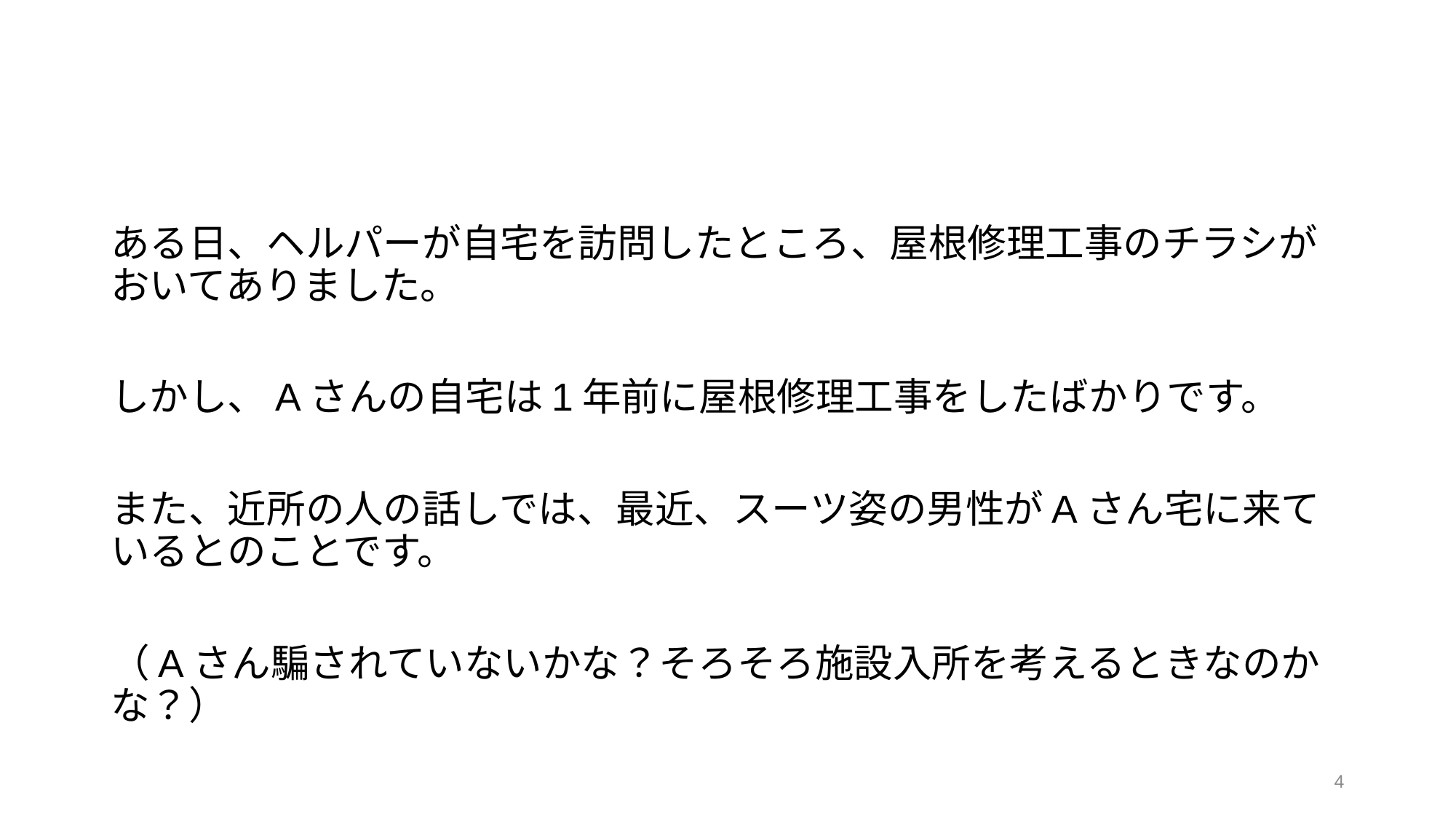

#
ある日、ヘルパーが自宅を訪問したところ、屋根修理工事のチラシがおいてありました。

しかし、Aさんの自宅は1年前に屋根修理工事をしたばかりです。

また、近所の人の話しでは、最近、スーツ姿の男性がAさん宅に来ているとのことです。

（Aさん騙されていないかな？そろそろ施設入所を考えるときなのかな？）

4